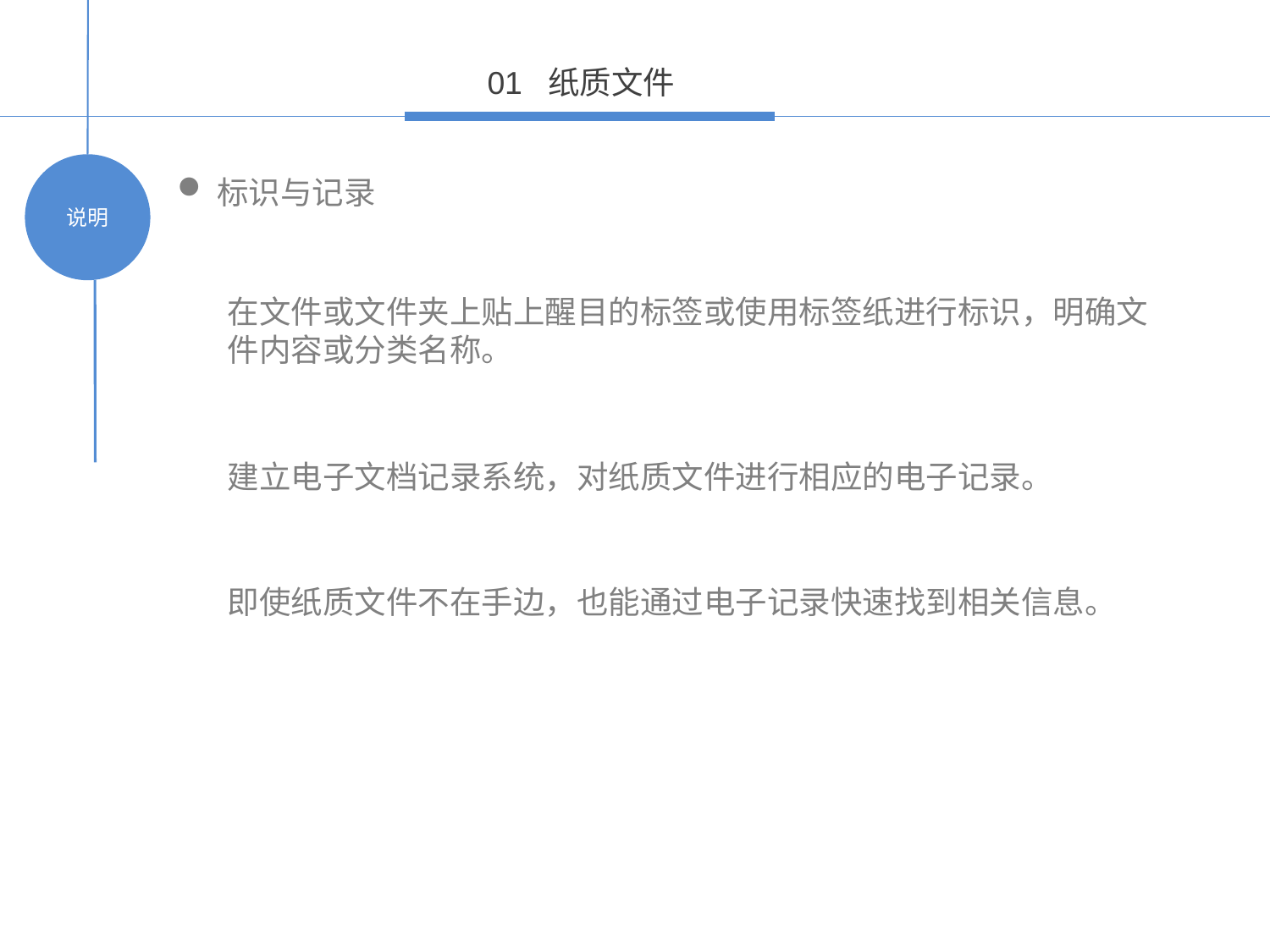

说明
标识与记录

在文件或文件夹上贴上醒目的标签或使用标签纸进行标识，明确文件内容或分类名称。
建立电子文档记录系统，对纸质文件进行相应的电子记录。
即使纸质文件不在手边，也能通过电子记录快速找到相关信息。